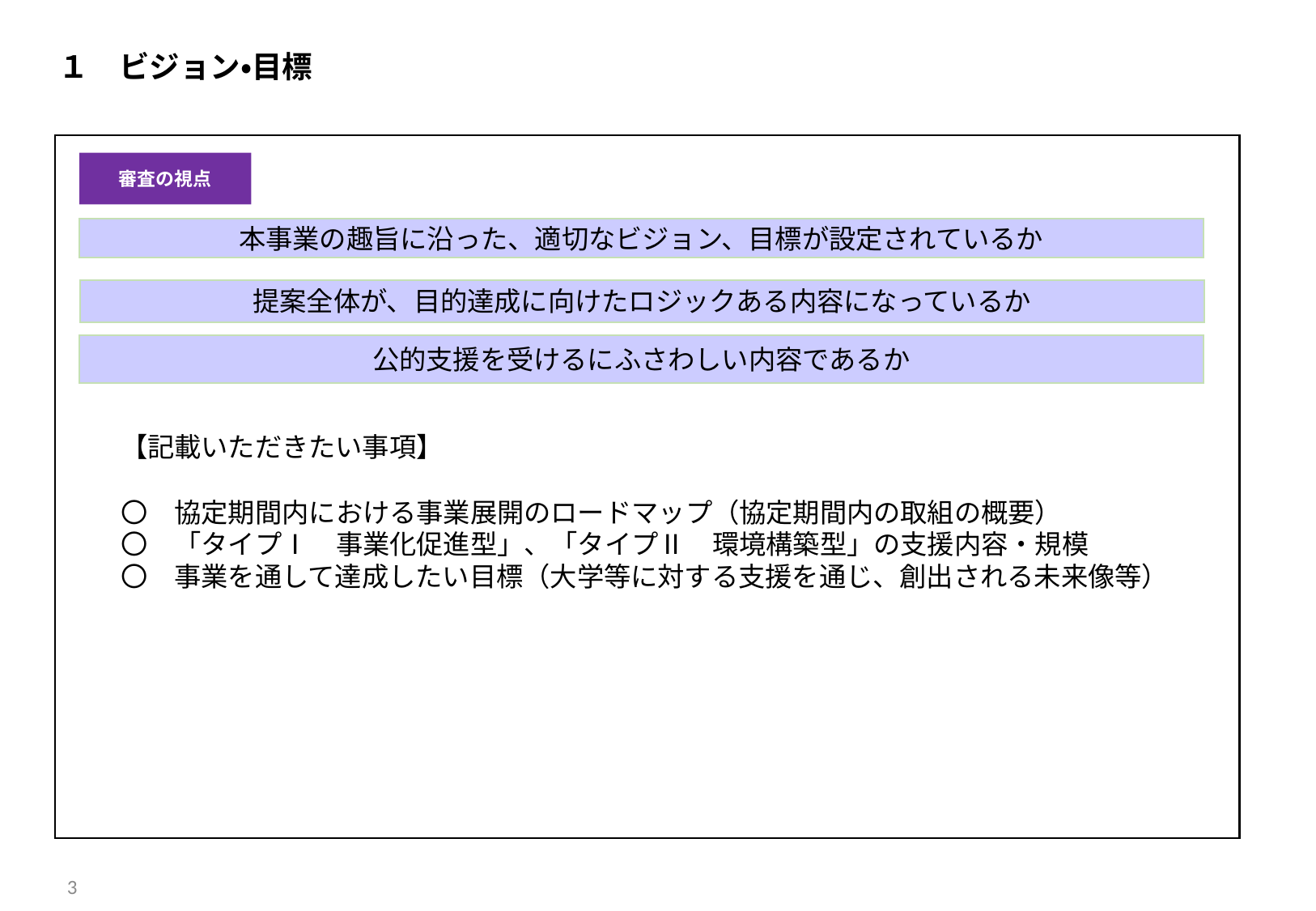

１　ビジョン・目標

【記載いただきたい事項】

〇　協定期間内における事業展開のロードマップ（協定期間内の取組の概要）
〇　「タイプⅠ　事業化促進型」、「タイプⅡ　環境構築型」の支援内容・規模
〇　事業を通して達成したい目標（大学等に対する支援を通じ、創出される未来像等）

審査の視点
本事業の趣旨に沿った、適切なビジョン、目標が設定されているか
提案全体が、目的達成に向けたロジックある内容になっているか
公的支援を受けるにふさわしい内容であるか
3